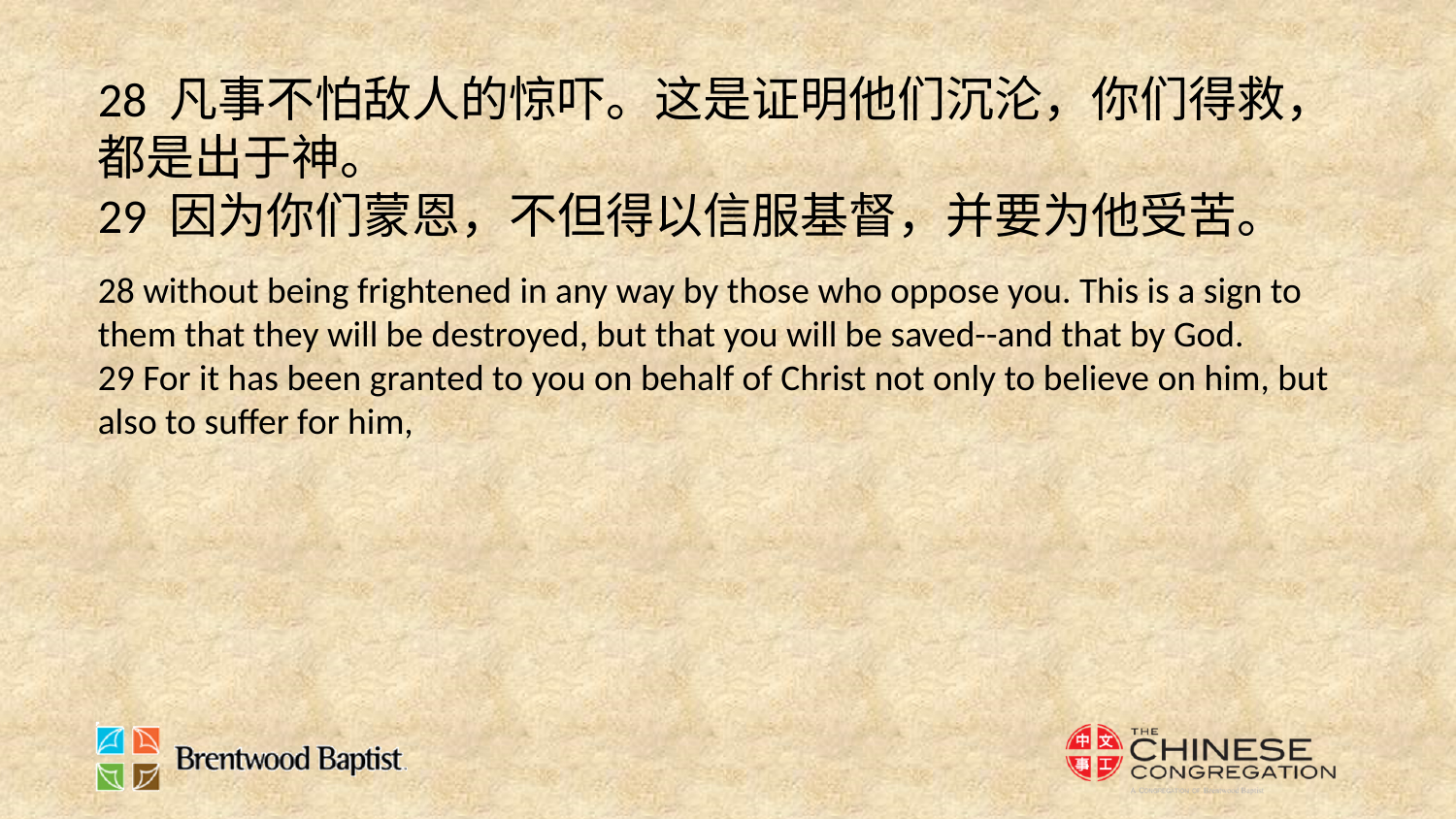

28 凡事不怕敌人的惊吓。这是证明他们沉沦，你们得救，都是出于神。
29 因为你们蒙恩，不但得以信服基督，并要为他受苦。

28 without being frightened in any way by those who oppose you. This is a sign to them that they will be destroyed, but that you will be saved--and that by God.
29 For it has been granted to you on behalf of Christ not only to believe on him, but also to suffer for him,